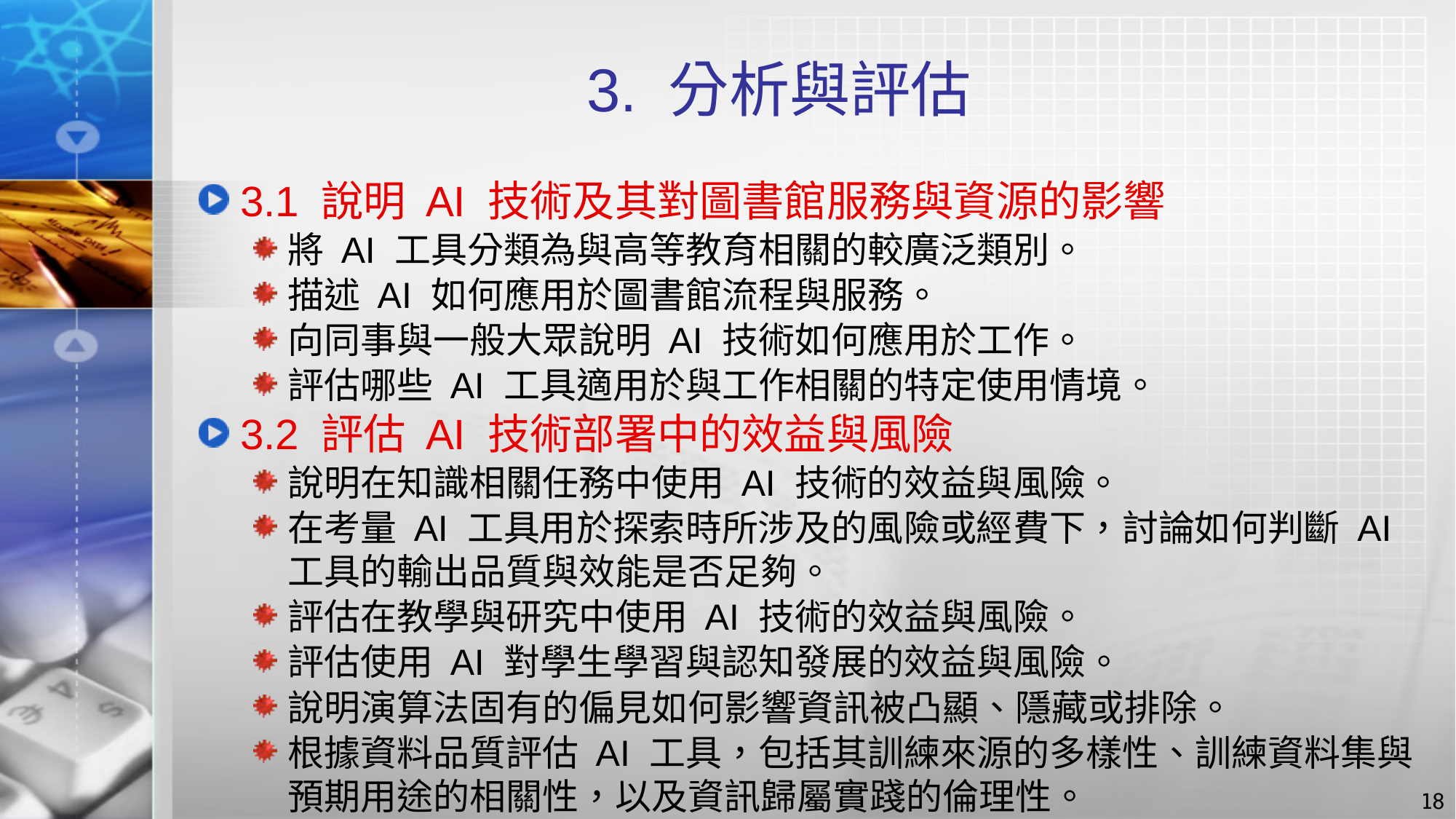

# 3. 分析與評估
3.1 說明 AI 技術及其對圖書館服務與資源的影響
將 AI 工具分類為與高等教育相關的較廣泛類別。
描述 AI 如何應用於圖書館流程與服務。
向同事與一般大眾說明 AI 技術如何應用於工作。
評估哪些 AI 工具適用於與工作相關的特定使用情境。
3.2 評估 AI 技術部署中的效益與風險
說明在知識相關任務中使用 AI 技術的效益與風險。
在考量 AI 工具用於探索時所涉及的風險或經費下，討論如何判斷 AI 工具的輸出品質與效能是否足夠。
評估在教學與研究中使用 AI 技術的效益與風險。
評估使用 AI 對學生學習與認知發展的效益與風險。
說明演算法固有的偏見如何影響資訊被凸顯、隱藏或排除。
根據資料品質評估 AI 工具，包括其訓練來源的多樣性、訓練資料集與預期用途的相關性，以及資訊歸屬實踐的倫理性。
18